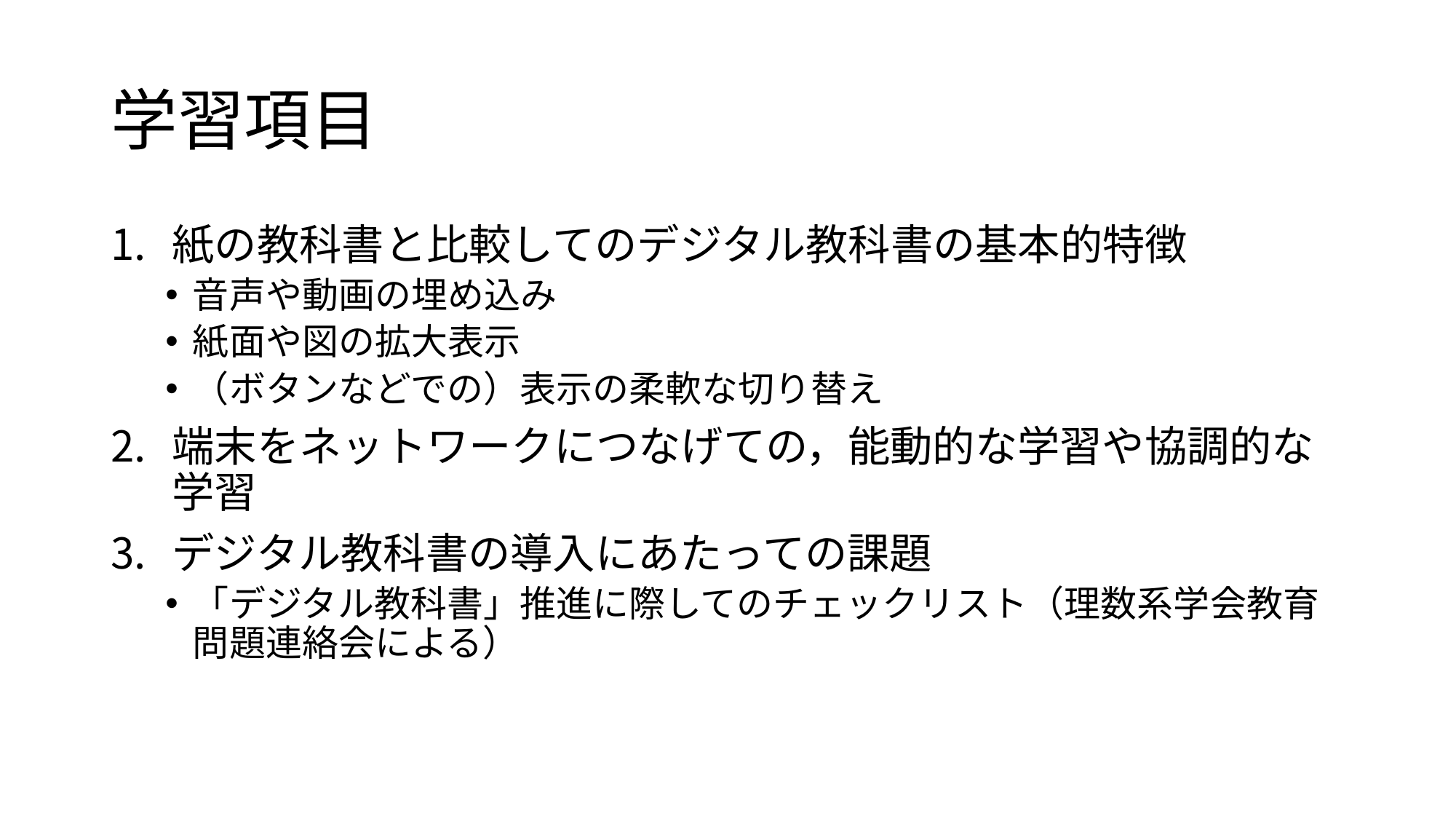

# 学習項目
紙の教科書と比較してのデジタル教科書の基本的特徴
音声や動画の埋め込み
紙面や図の拡大表示
（ボタンなどでの）表示の柔軟な切り替え
端末をネットワークにつなげての，能動的な学習や協調的な学習
デジタル教科書の導入にあたっての課題
「デジタル教科書」推進に際してのチェックリスト（理数系学会教育問題連絡会による）